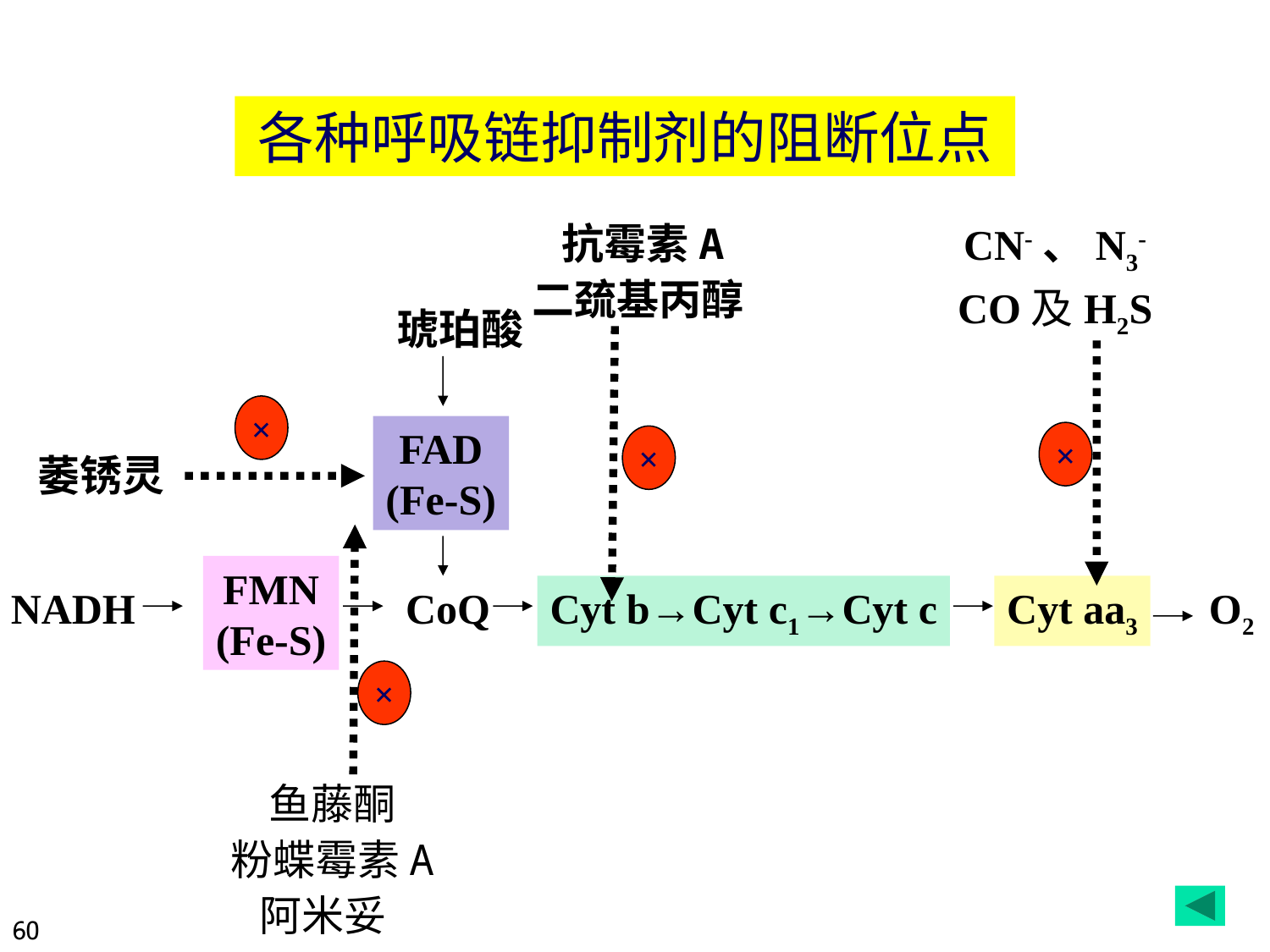

各种呼吸链抑制剂的阻断位点
抗霉素A
二巯基丙醇
CN-、N3-
CO及H2S

琥珀酸

FAD
(Fe-S)

FMN
(Fe-S)
NADH
CoQ
Cyt b→Cyt c1→Cyt c
Cyt aa3
O2

×
×
×
萎锈灵

×
鱼藤酮
粉蝶霉素A
阿米妥

60